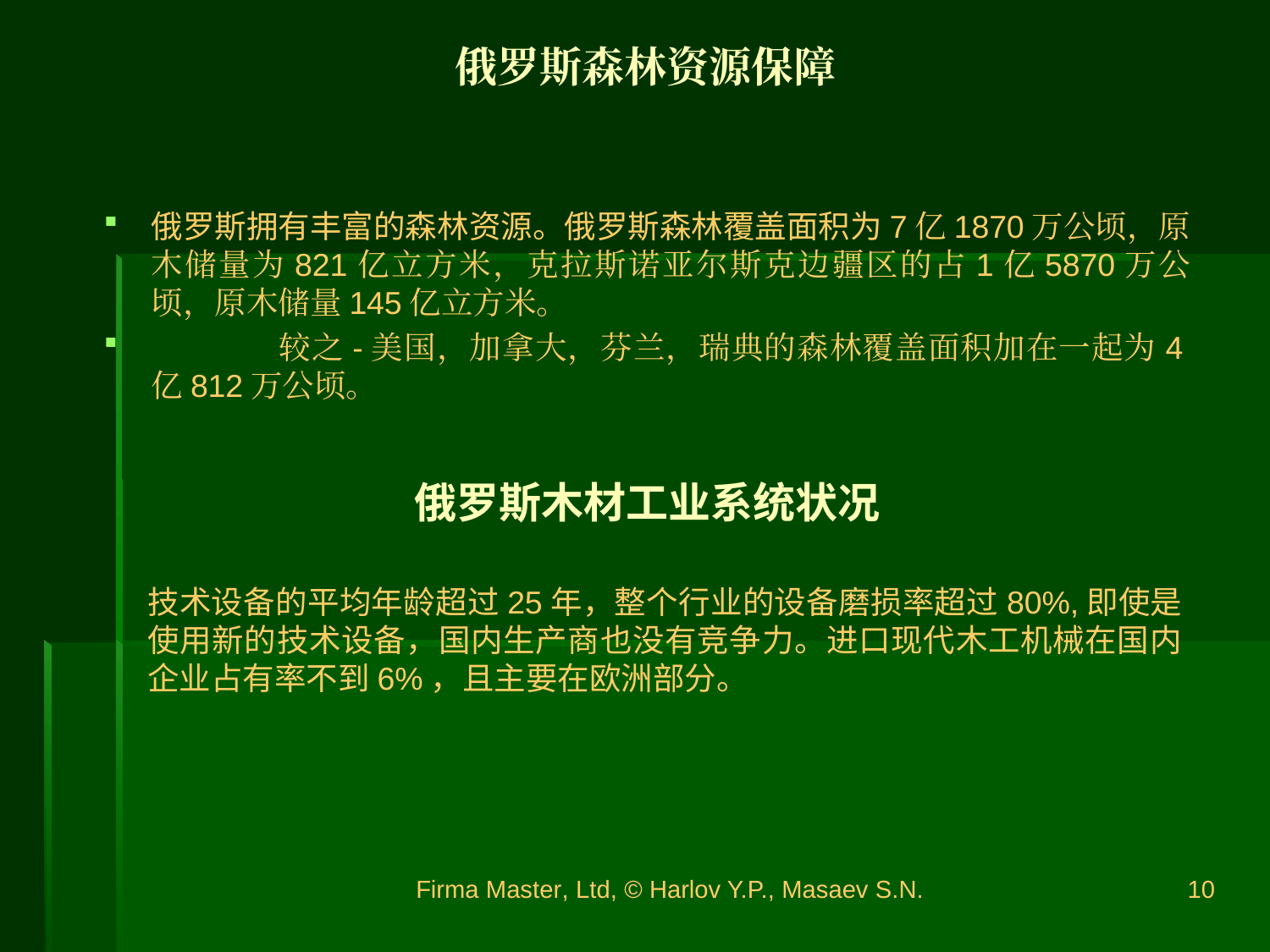

俄罗斯森林资源保障

俄罗斯拥有丰富的森林资源。俄罗斯森林覆盖面积为7亿1870万公顷，原木储量为821亿立方米，克拉斯诺亚尔斯克边疆区的占1亿5870万公顷，原木储量145亿立方米。
	较之-美国，加拿大，芬兰，瑞典的森林覆盖面积加在一起为4亿812万公顷。
俄罗斯木材工业系统状况
技术设备的平均年龄超过25年，整个行业的设备磨损率超过80%,即使是使用新的技术设备，国内生产商也没有竞争力。进口现代木工机械在国内企业占有率不到6%，且主要在欧洲部分。
Firma Master, Ltd, © Harlov Y.P., Masaev S.N.
10